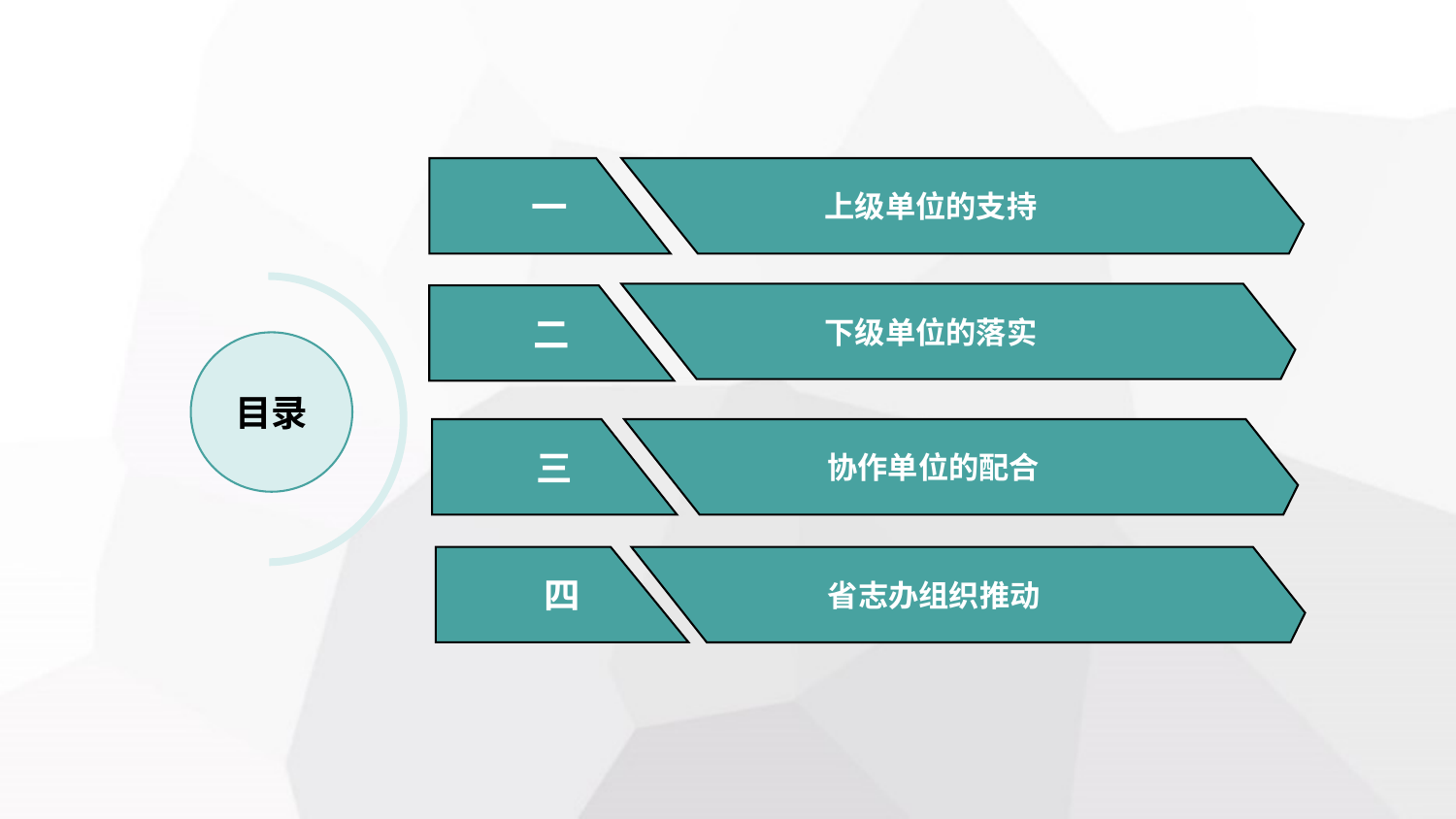

一
                    上级单位的支持

                    下级单位的落实
二
目录
三
                    协作单位的配合
四
                   省志办组织推动